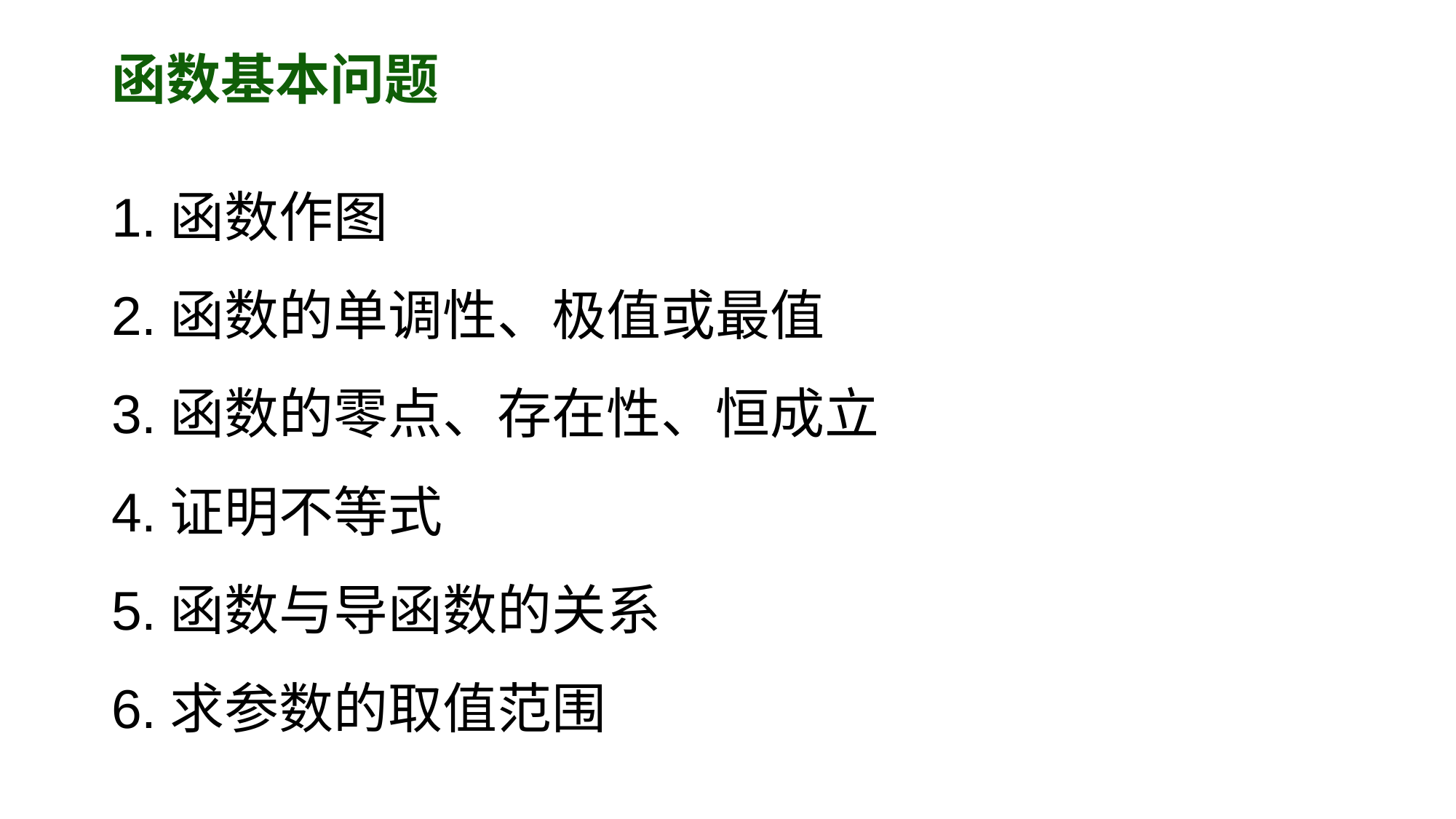

# 函数基本问题
1.函数作图
2.函数的单调性、极值或最值
3.函数的零点、存在性、恒成立
4.证明不等式
5.函数与导函数的关系
6.求参数的取值范围